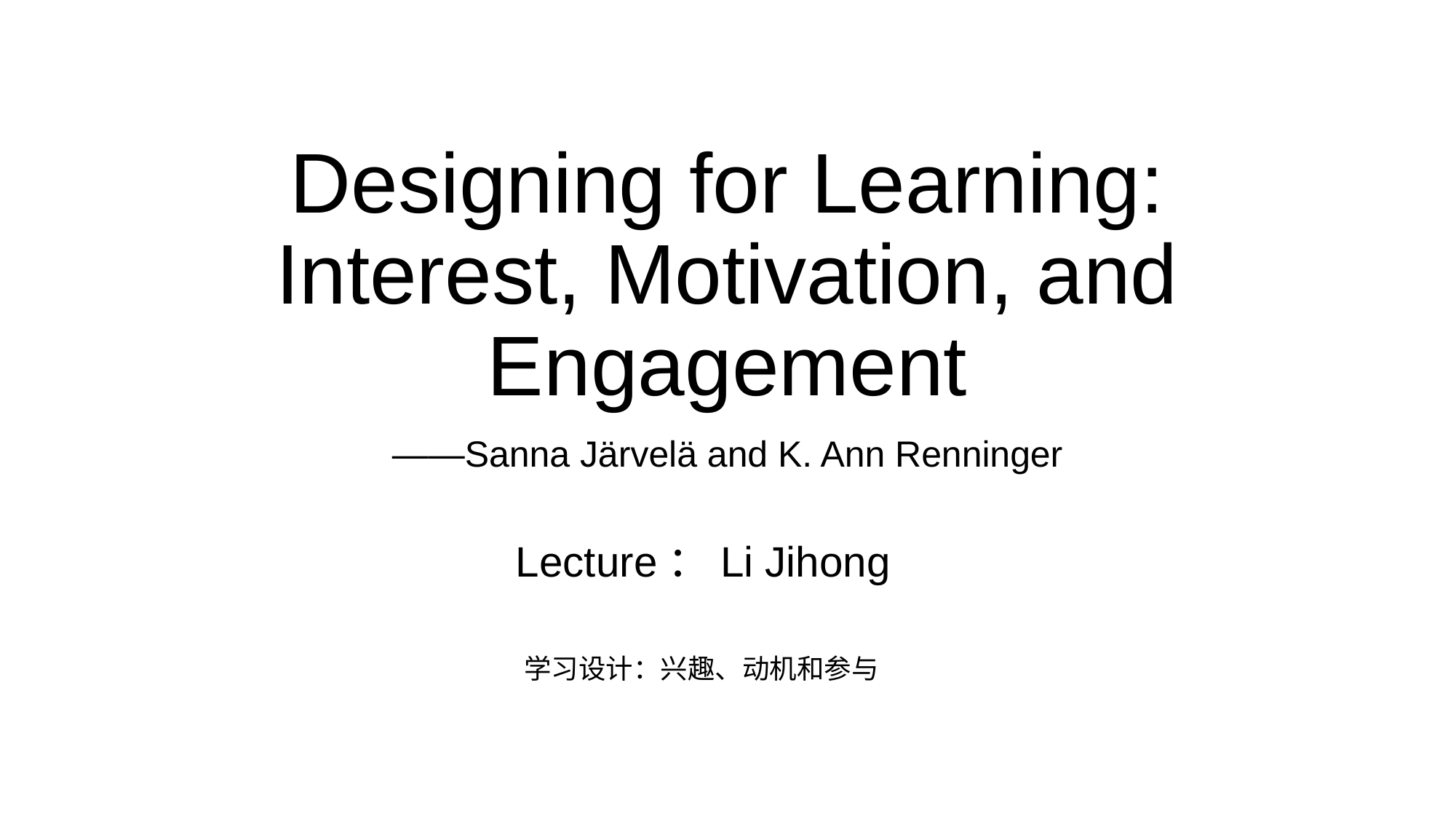

# Designing for Learning: Interest, Motivation, and Engagement
——Sanna Järvelä and K. Ann Renninger
Lecture：Li Jihong
学习设计：兴趣、动机和参与